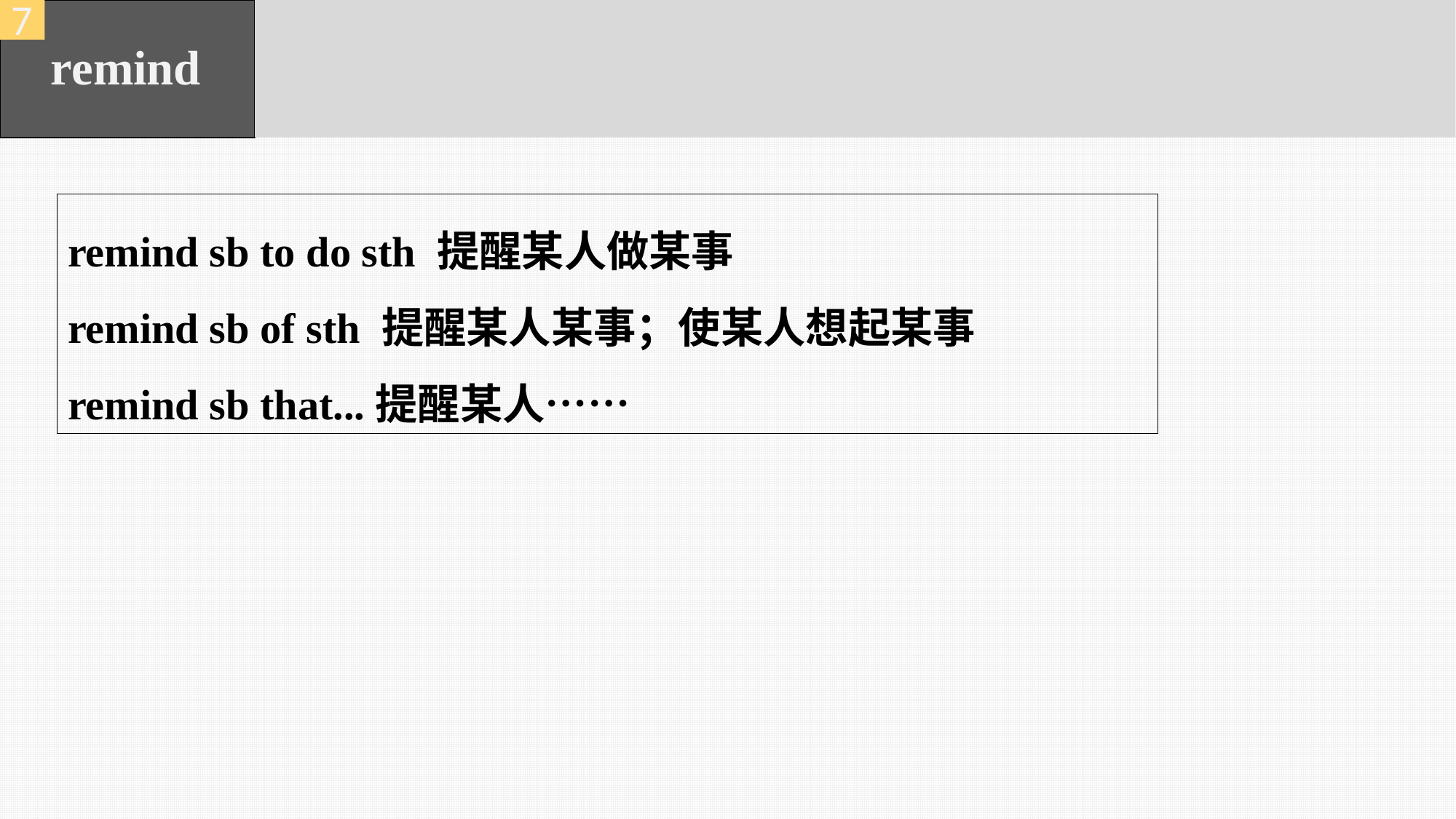

7

remind
remind sb to do sth 提醒某人做某事
remind sb of sth 提醒某人某事；使某人想起某事
remind sb that...提醒某人……